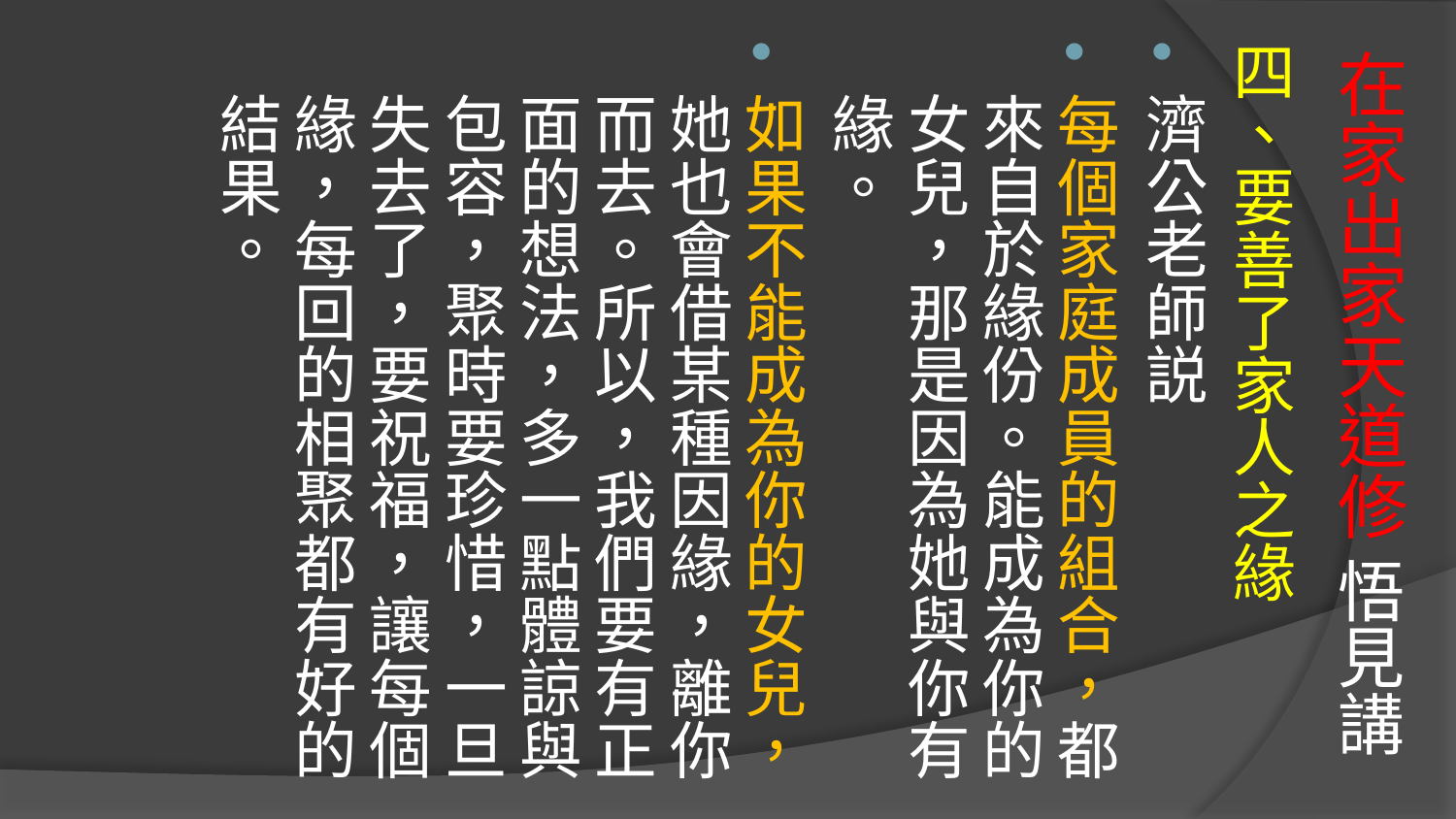

# 在家出家天道修 悟見講
四、要善了家人之緣
濟公老師説
每個家庭成員的組合，都來自於緣份。能成為你的女兒，那是因為她與你有緣。
如果不能成為你的女兒，她也會借某種因緣，離你而去。所以，我們要有正面的想法，多一點體諒與包容，聚時要珍惜，一旦失去了，要祝福，讓每個緣，每回的相聚都有好的結果。